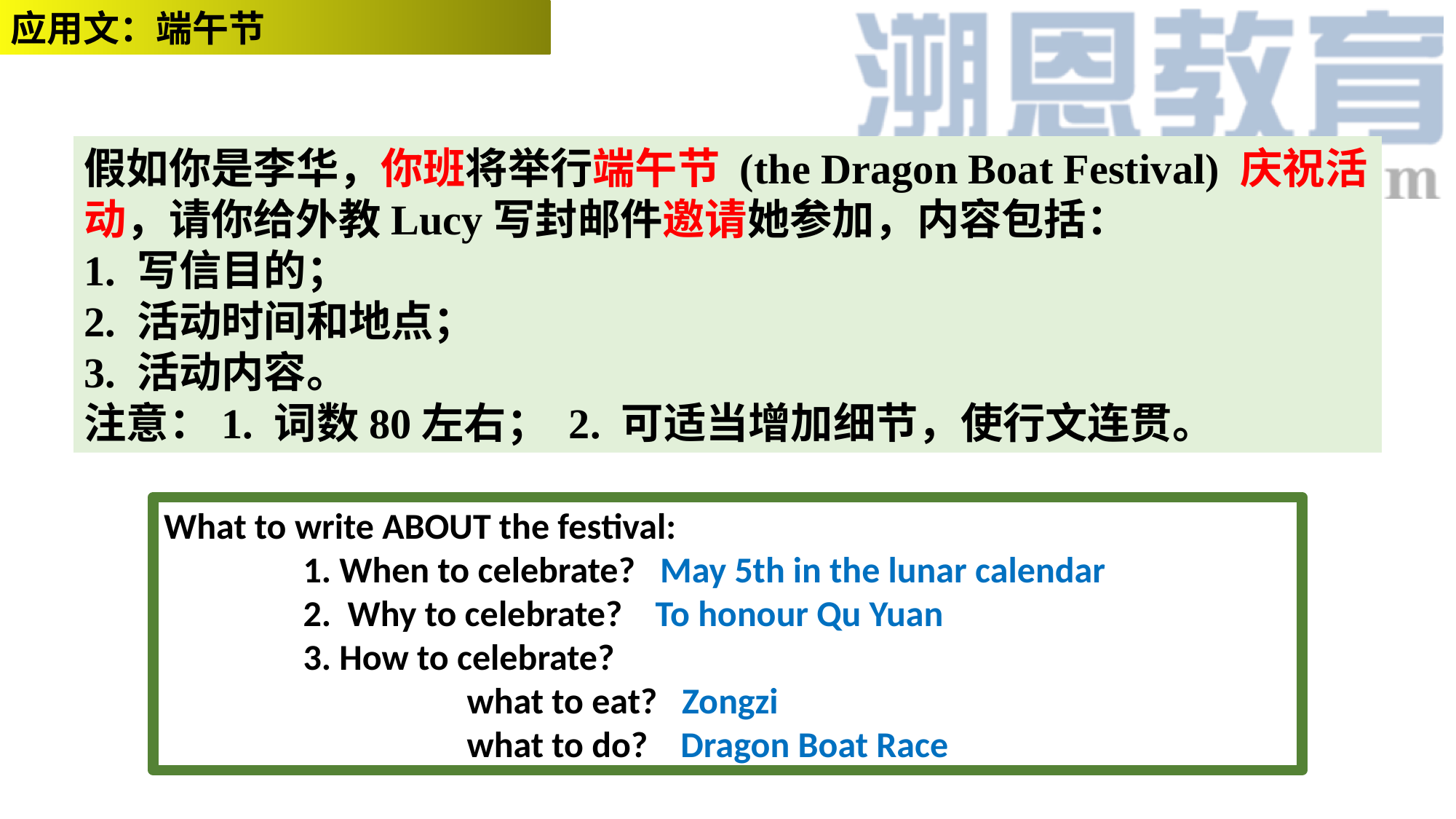

应用文：端午节
假如你是李华，你班将举行端午节 (the Dragon Boat Festival) 庆祝活动，请你给外教Lucy写封邮件邀请她参加，内容包括：1. 写信目的；2. 活动时间和地点；3. 活动内容。注意：1. 词数80左右； 2. 可适当增加细节，使行文连贯。
What to write ABOUT the festival:
                 1. When to celebrate?   May 5th in the lunar calendar
                 2.  Why to celebrate?    To honour Qu Yuan
                 3. How to celebrate?
                                     what to eat?   Zongzi
                                     what to do?    Dragon Boat Race